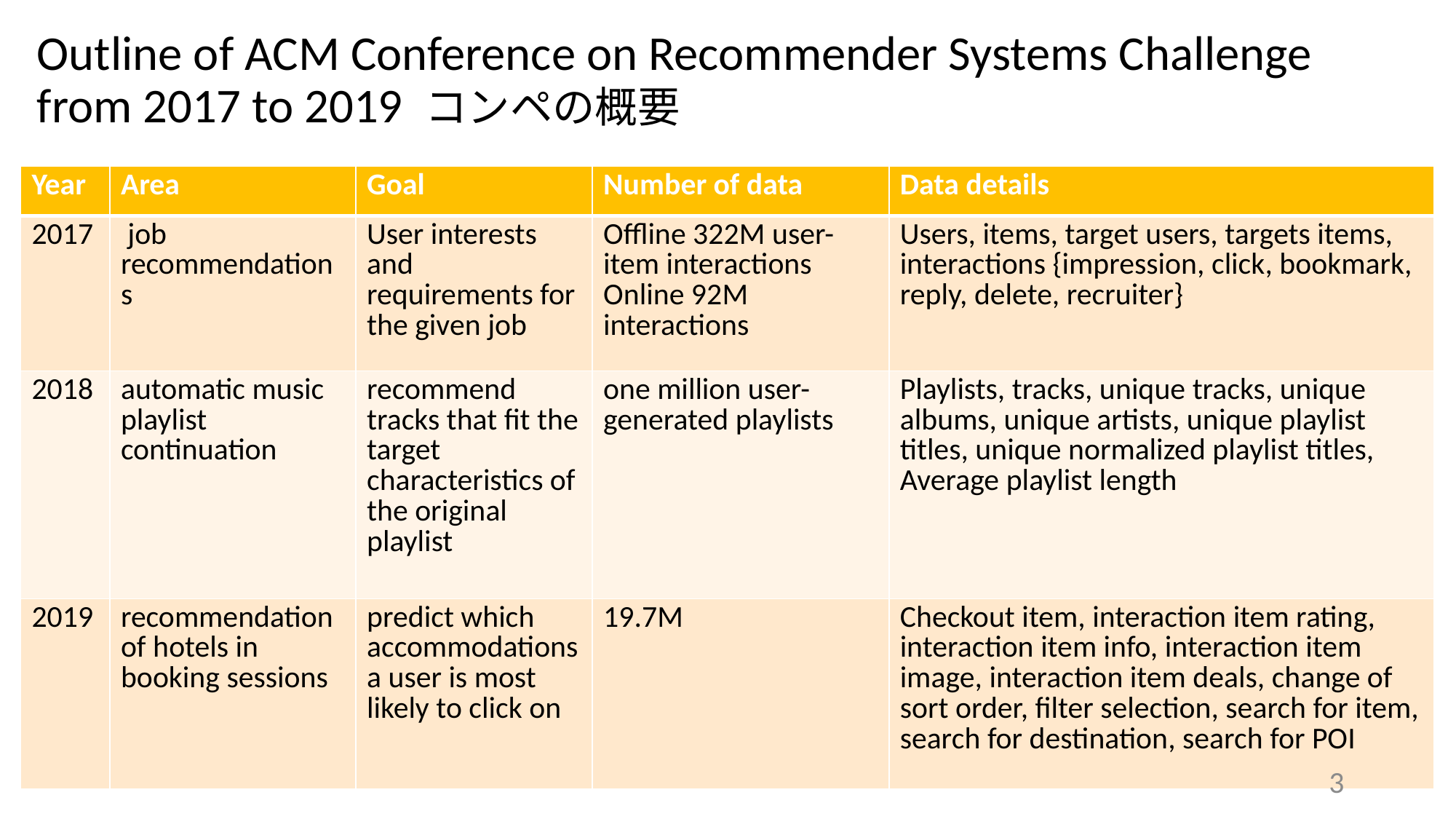

# Outline of ACM Conference on Recommender Systems Challenge from 2017 to 2019 コンペの概要
| Year | Area | Goal | Number of data | Data details |
| --- | --- | --- | --- | --- |
| 2017 | job recommendations | User interests and requirements for the given job | Offline 322M user-item interactions Online 92M interactions | Users, items, target users, targets items, interactions {impression, click, bookmark, reply, delete, recruiter} |
| 2018 | automatic music playlist continuation | recommend tracks that fit the target characteristics of the original playlist | one million user-generated playlists | Playlists, tracks, unique tracks, unique albums, unique artists, unique playlist titles, unique normalized playlist titles, Average playlist length |
| 2019 | recommendation of hotels in booking sessions | predict which accommodations a user is most likely to click on | 19.7M | Checkout item, interaction item rating, interaction item info, interaction item image, interaction item deals, change of sort order, filter selection, search for item, search for destination, search for POI |
3